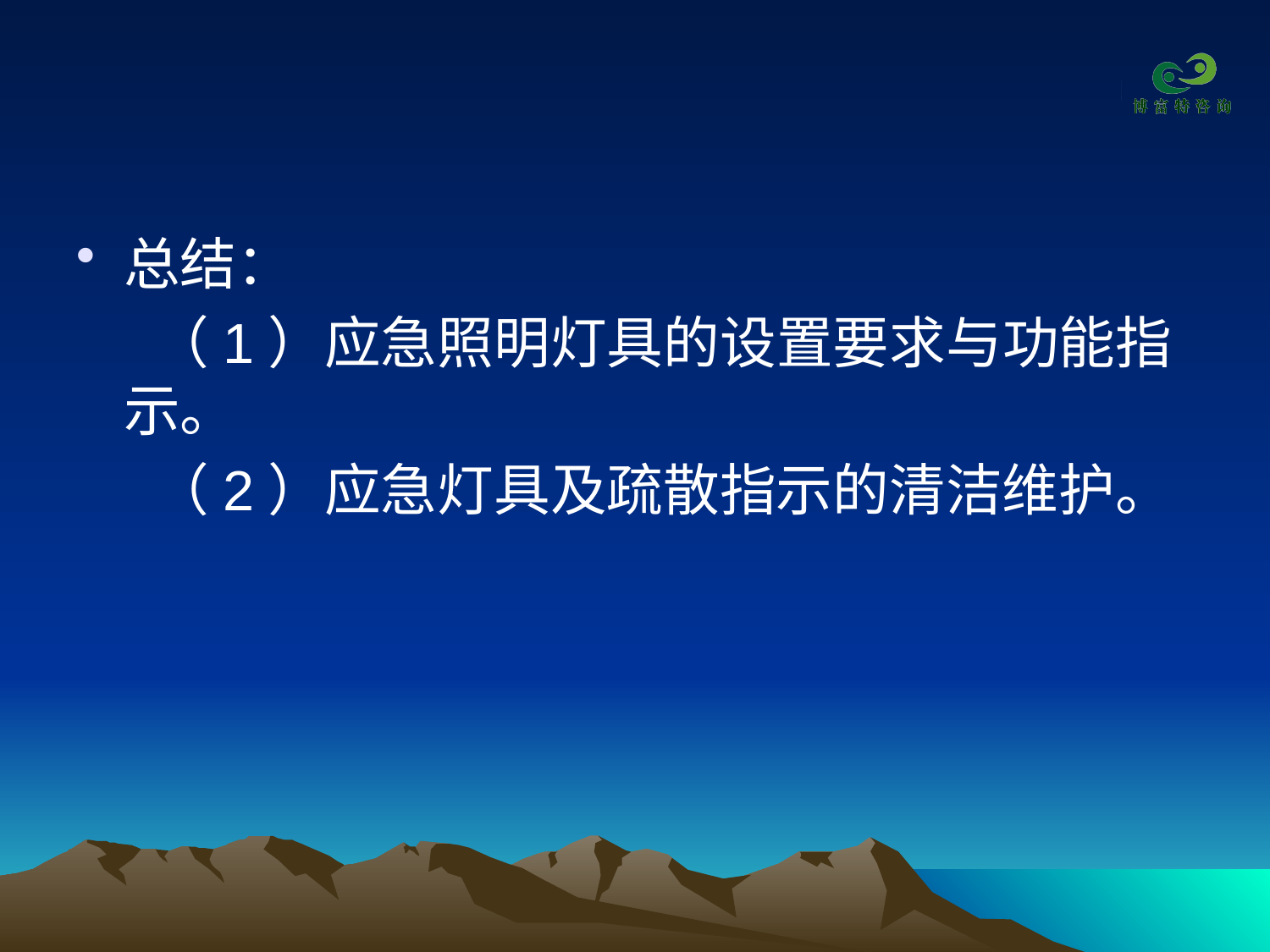

#
总结：
     （1）应急照明灯具的设置要求与功能指示。
     （2）应急灯具及疏散指示的清洁维护。